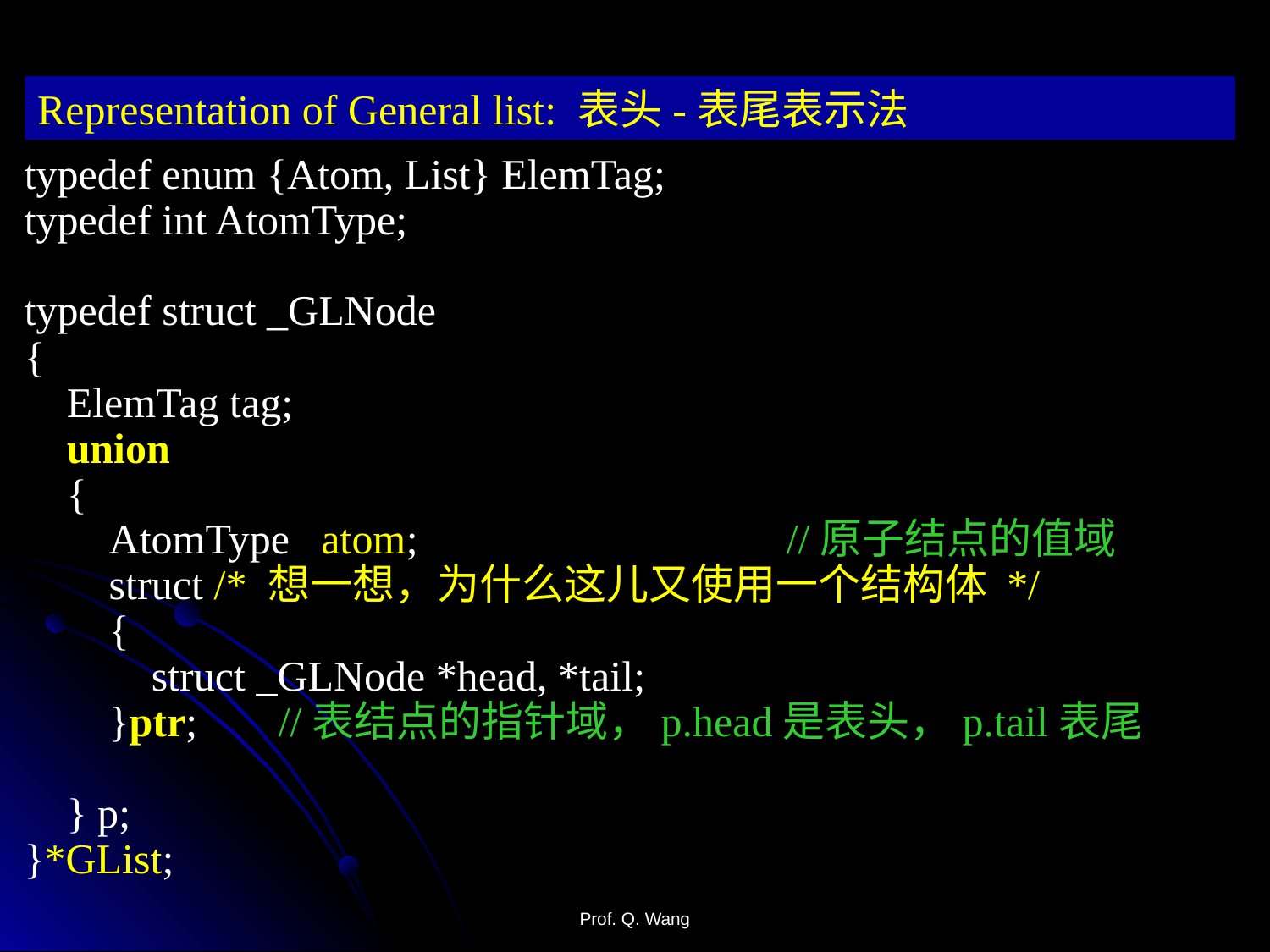

Representation of General list: 表头-表尾表示法
typedef enum {Atom, List} ElemTag;
typedef int AtomType;

typedef struct _GLNode
{
    ElemTag tag;
    union
    {
        AtomType   atom;	 		//原子结点的值域
        struct /* 想一想，为什么这儿又使用一个结构体 */
        {
            struct _GLNode *head, *tail;
        }ptr; 	//表结点的指针域，p.head是表头，p.tail表尾

    } p;
}*GList;

Prof. Q. Wang